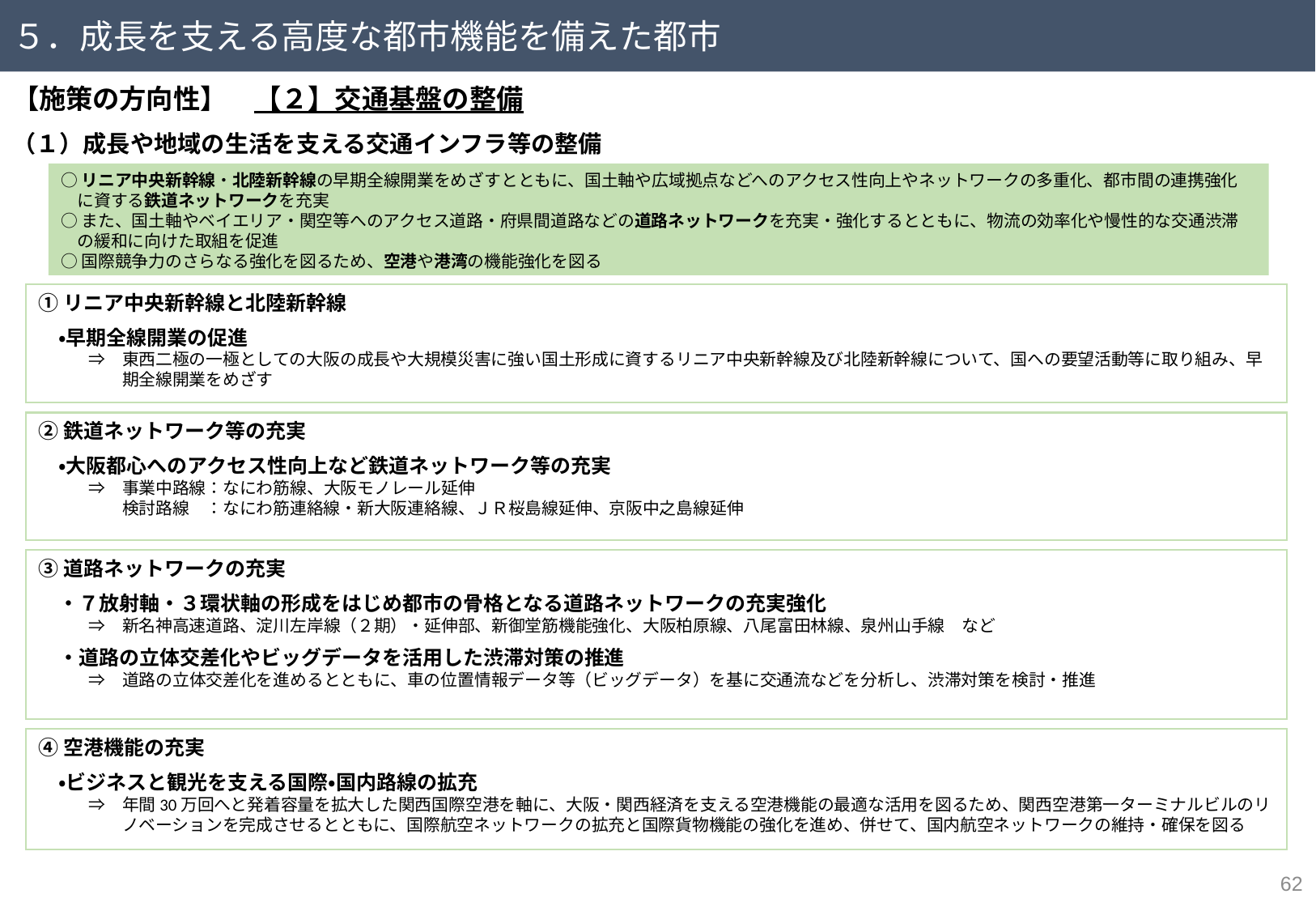

５．成長を支える高度な都市機能を備えた都市
【施策の方向性】　【２】交通基盤の整備
（１）成長や地域の生活を支える交通インフラ等の整備
○リニア中央新幹線・北陸新幹線の早期全線開業をめざすとともに、国土軸や広域拠点などへのアクセス性向上やネットワークの多重化、都市間の連携強化
　に資する鉄道ネットワークを充実
○また、国土軸やベイエリア・関空等へのアクセス道路・府県間道路などの道路ネットワークを充実・強化するとともに、物流の効率化や慢性的な交通渋滞
　の緩和に向けた取組を促進
○国際競争力のさらなる強化を図るため、空港や港湾の機能強化を図る
①リニア中央新幹線と北陸新幹線
　・早期全線開業の促進
　　　⇒　東西二極の一極としての大阪の成長や大規模災害に強い国土形成に資するリニア中央新幹線及び北陸新幹線について、国への要望活動等に取り組み、早
　　　　　期全線開業をめざす
②鉄道ネットワーク等の充実
　・大阪都心へのアクセス性向上など鉄道ネットワーク等の充実
　　　⇒　事業中路線：なにわ筋線、大阪モノレール延伸
　　　　　検討路線　：なにわ筋連絡線・新大阪連絡線、ＪＲ桜島線延伸、京阪中之島線延伸
③道路ネットワークの充実
　・７放射軸・３環状軸の形成をはじめ都市の骨格となる道路ネットワークの充実強化
　　　⇒　新名神高速道路、淀川左岸線（２期）・延伸部、新御堂筋機能強化、大阪柏原線、八尾富田林線、泉州山手線　など
　・道路の立体交差化やビッグデータを活用した渋滞対策の推進
　　　⇒　道路の立体交差化を進めるとともに、車の位置情報データ等（ビッグデータ）を基に交通流などを分析し、渋滞対策を検討・推進
④空港機能の充実
　・ビジネスと観光を支える国際・国内路線の拡充
　　　⇒　年間30万回へと発着容量を拡大した関西国際空港を軸に、大阪・関西経済を支える空港機能の最適な活用を図るため、関西空港第一ターミナルビルのリ
　　　　　ノベーションを完成させるとともに、国際航空ネットワークの拡充と国際貨物機能の強化を進め、併せて、国内航空ネットワークの維持・確保を図る
62